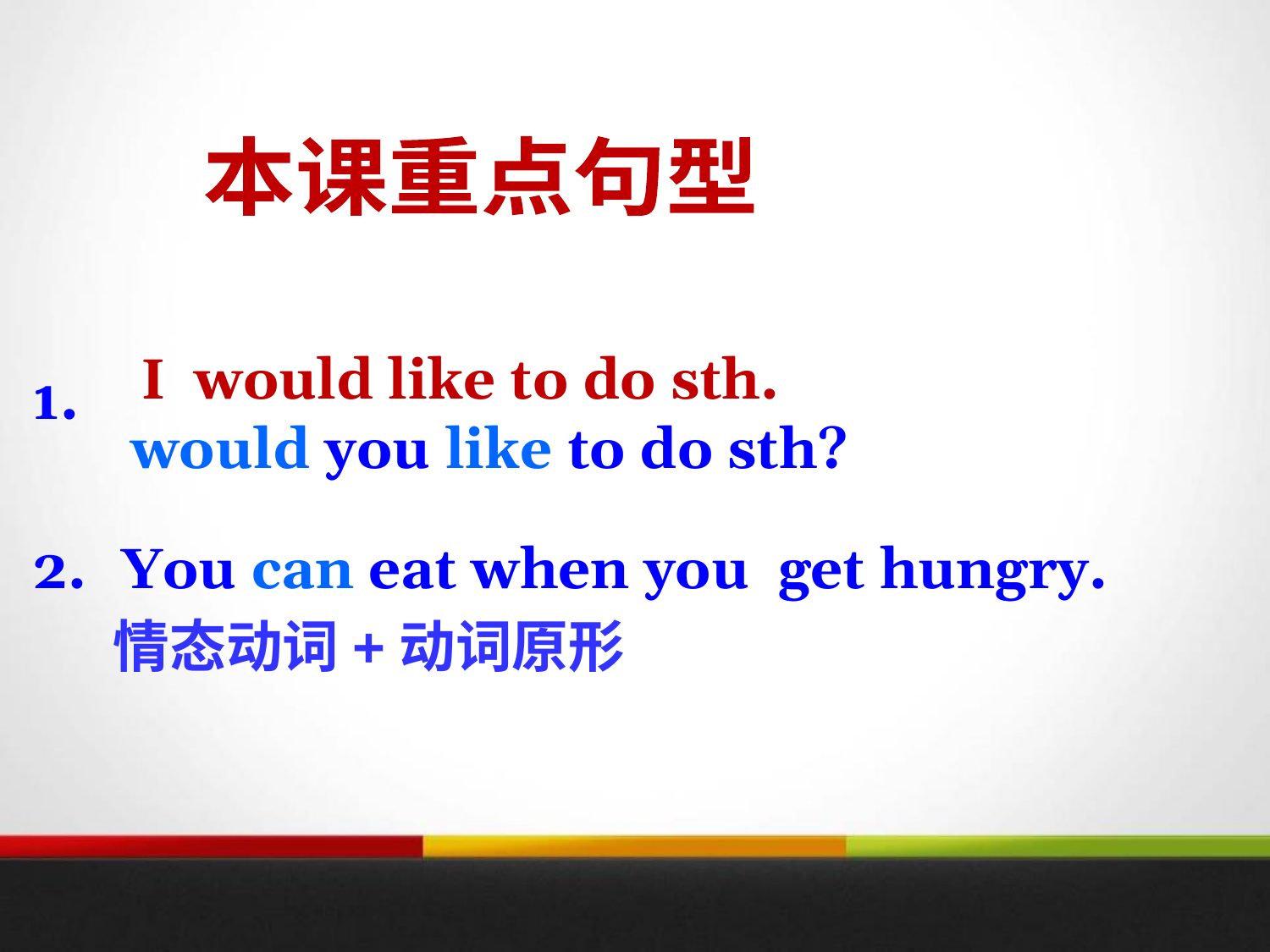

本课重点句型
I  would like to do sth.
1.
would you like to do sth?
2.
You can eat when you  get hungry.
情态动词+动词原形